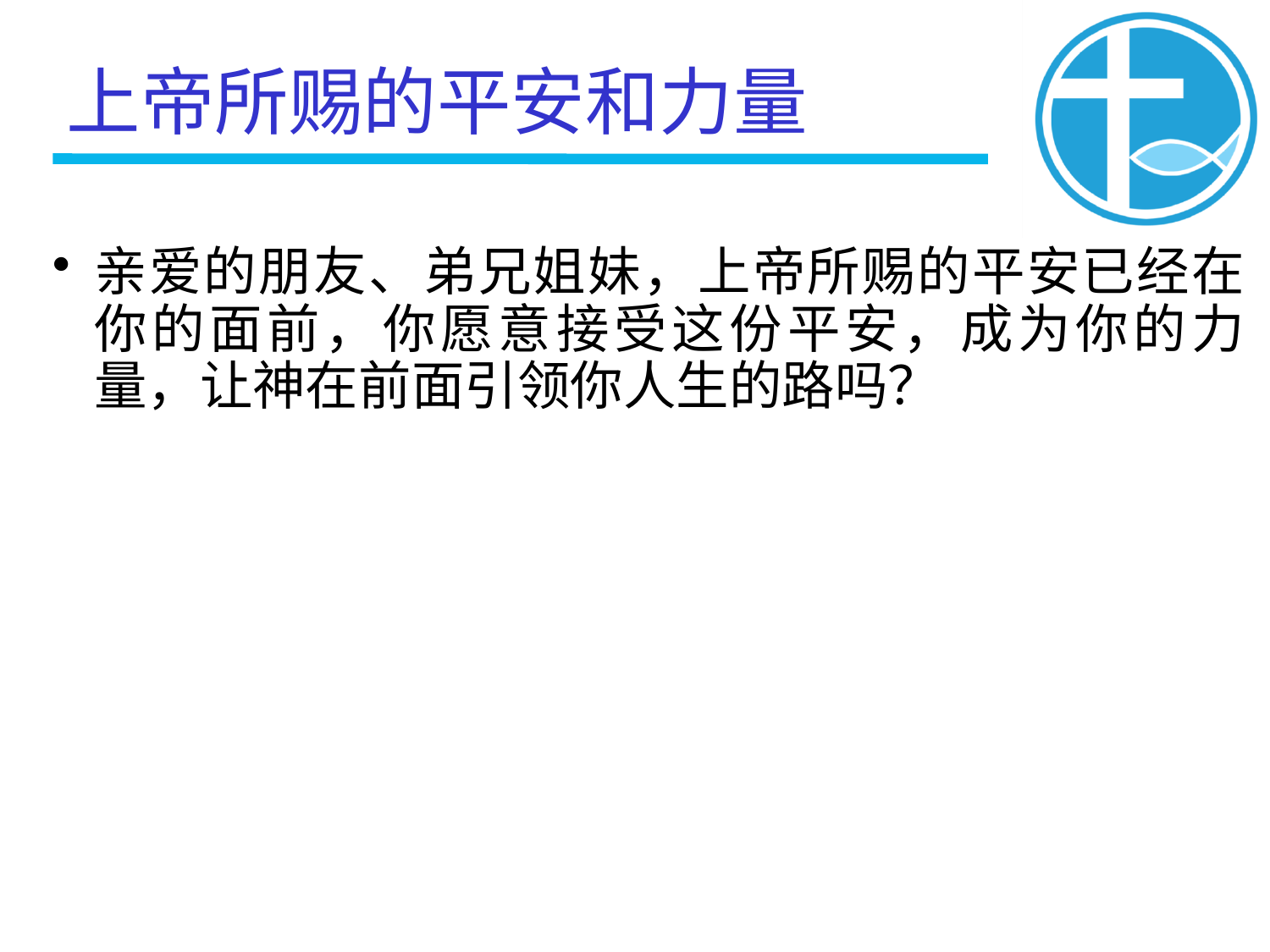

上帝所赐的平安和力量
亲爱的朋友、弟兄姐妹，上帝所赐的平安已经在你的面前，你愿意接受这份平安，成为你的力量，让神在前面引领你人生的路吗？